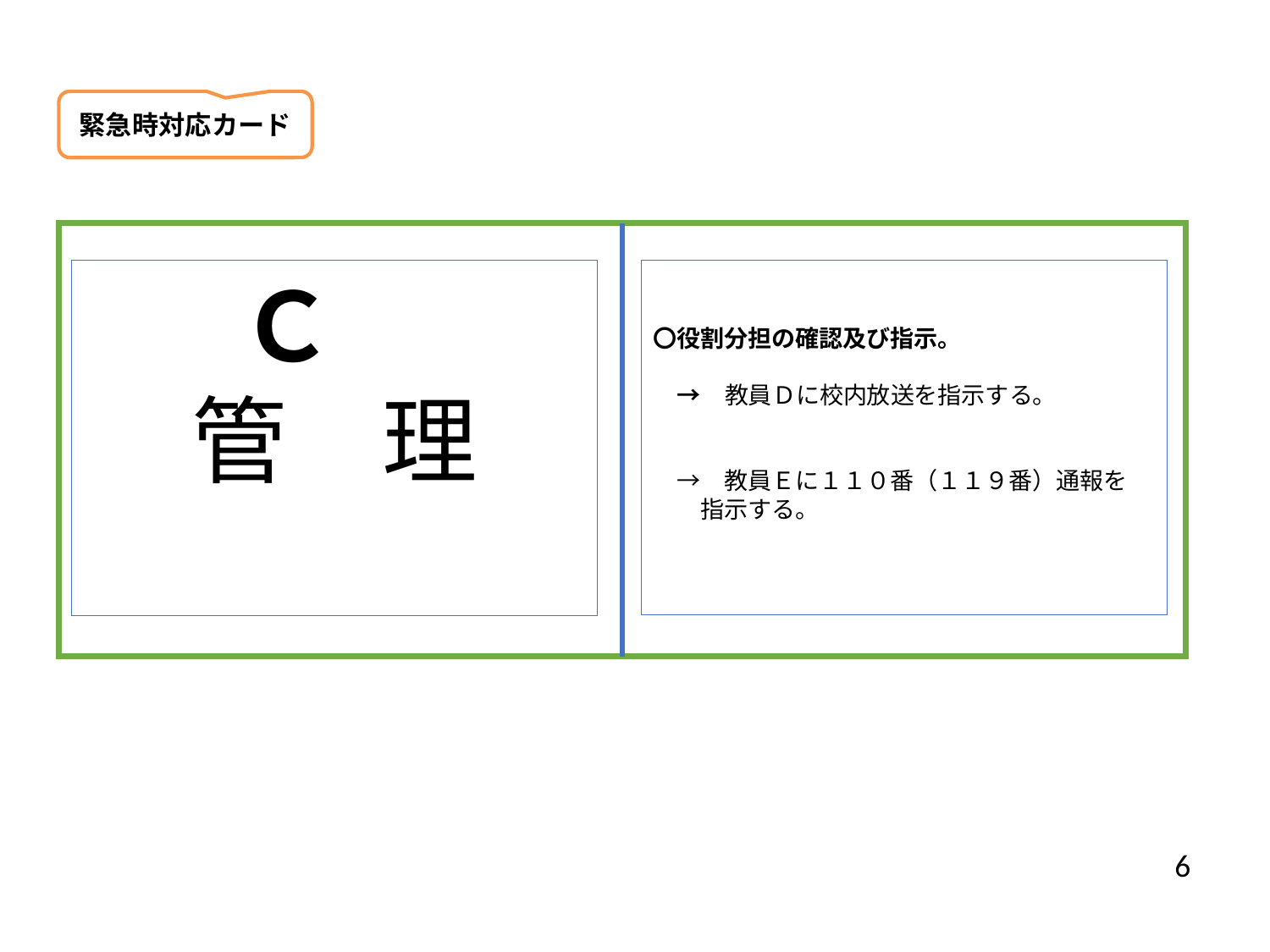

緊急時対応カード

〇役割分担の確認及び指示。

　→　教員Ｄに校内放送を指示する。

　→　教員Ｅに１１０番（１１９番）通報を
　　指示する。

Ｃ
管　理

6